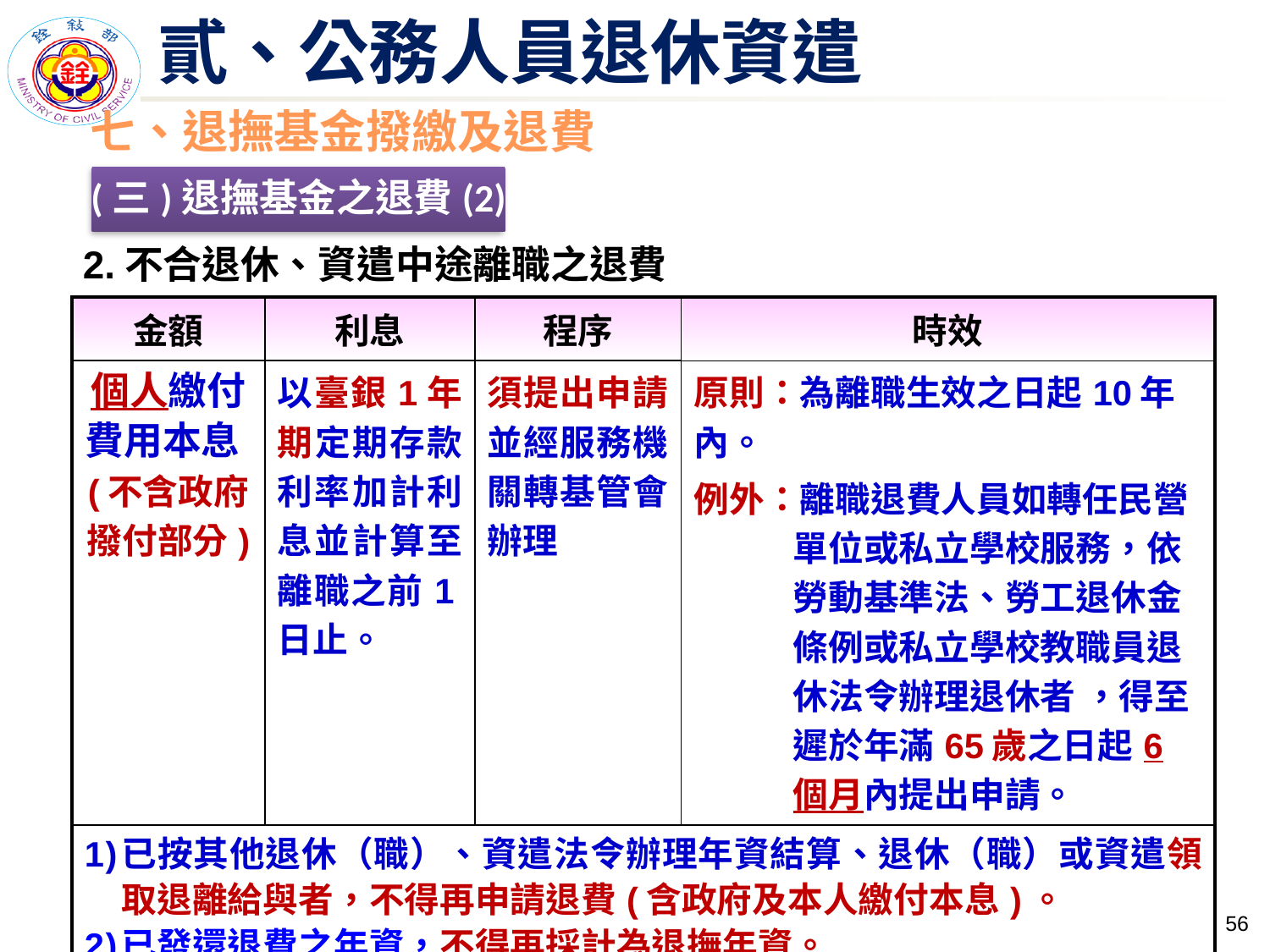

# 貳、公務人員退休資遣
七、退撫基金撥繳及退費
(三)退撫基金之退費(2)
2.不合退休、資遣中途離職之退費
| 金額 | 利息 | 程序 | 時效 |
| --- | --- | --- | --- |
| 個人繳付費用本息(不含政府撥付部分) | 以臺銀1年期定期存款利率加計利息並計算至離職之前1日止。 | 須提出申請並經服務機關轉基管會辦理 | 原則：為離職生效之日起10年內。 例外：離職退費人員如轉任民營單位或私立學校服務，依勞動基準法、勞工退休金條例或私立學校教職員退休法令辦理退休者 ，得至遲於年滿65歲之日起6個月內提出申請。 |
| 已按其他退休（職）、資遣法令辦理年資結算、退休（職）或資遣領取退離給與者，不得再申請退費(含政府及本人繳付本息)。 已發還退費之年資，不得再採計為退撫年資。 |  |  |  |
56